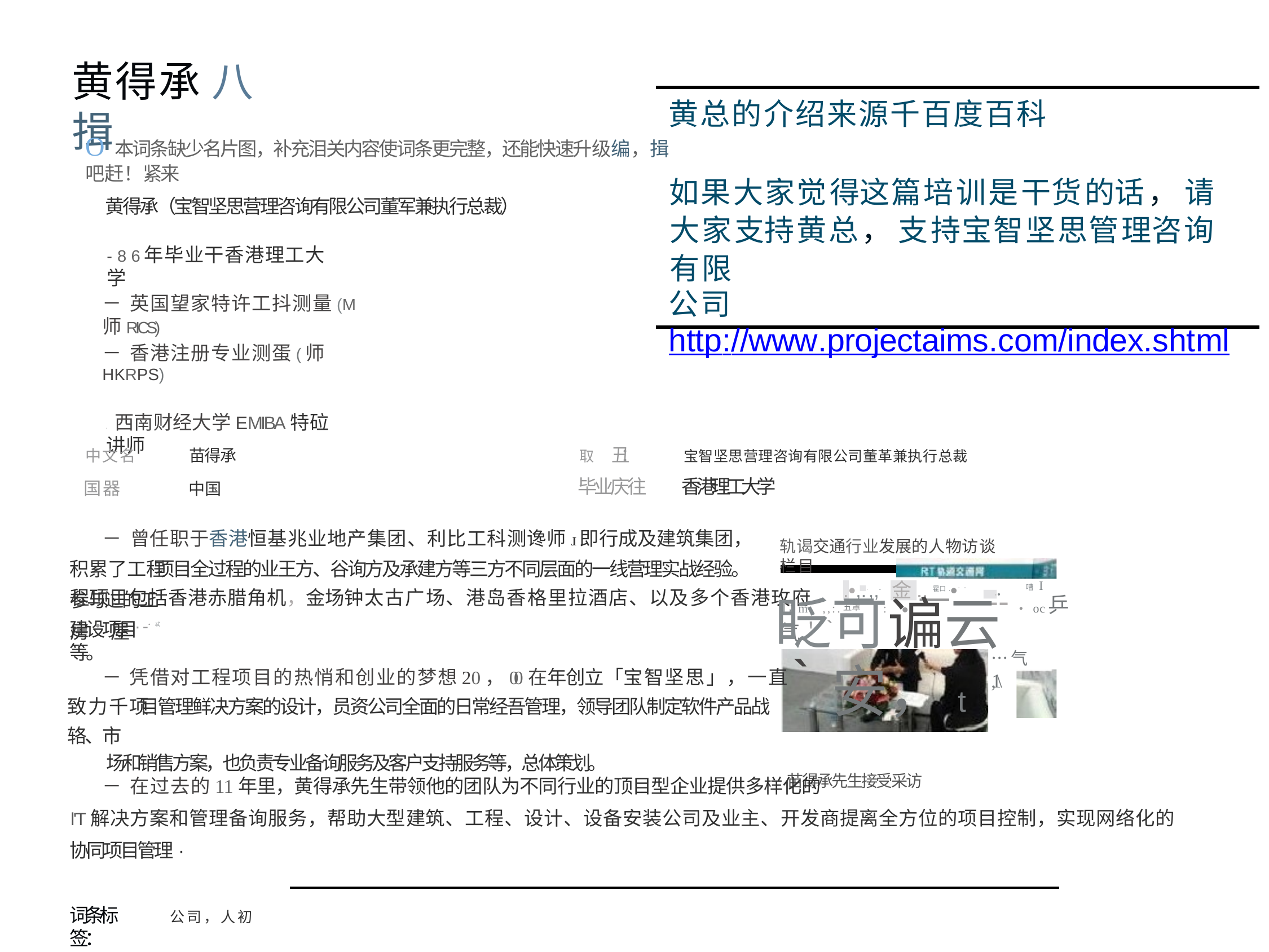

# 黄得承 八揖

黄总的介绍来源千百度百科
O	本词条缺少名片图，补充泪关内容使词条更完整，还能快速升级编，揖吧赶！紧来
如果大家觉得这篇培训是干货的话， 请 大 家支持黄总， 支持宝智坚思管理咨询有限
公司
http://www.projectaims.com/index.shtml
黄得承（宝智坚思营理咨询有限公司董军兼执行总裁）
- 8 6年毕业干香港理工大学
－英国望家特许工抖测量(M师RICS)

－香港注册专业测蛋(师HKRPS)

i              西南财经大学EMIBA特砬讲师
取	丑：	宝智坚思营理咨询有限公司董革兼执行总裁
毕业庆往	香港理工大学
苗得承
中文名
国器
中国
－曾任职于香港恒基兆业地产集团、利比工科测谗师JI即行成及建筑集团，积累了工程 项目全过程的业王方、谷询方及承建方等三方不同层面的一线营理实战经验。参与过的工
轨谒交通行业发展的人物访谈栏目

嘈 I
.•,.·,,-	金...霍口.• 五罩
心m	,,:.一:  ．一	-- •	oc乒气＇｀

- -
程顶目包括香港赤腊角机，金场钟太古广场、港岛香格里拉酒店、以及多个香港玫府房• 屋·-•  忒

.•
眨可谝云｀安，t
·•

建设项目等。
…	气	,1\

－凭借对工程项目的热悄和创业的梦想20，00在年创立「宝智坚思」，一直致力千项 目管理鲜决方案的设计，员资公司全面的日常经吾管理，领导团队制定软件产品战辂、市
场和销售方案，也负责专业备询服务及客户支持服务等，总体策划。
苗得承先生接受采访

－在过去的11年里，黄得承先生带领他的团队为不同行业的顶目型企业提供多样化的
l'T解决方案和管理备询服务，帮助大型建筑、工程、设计、设备安装公司及业主、开发商提离全方位的项目控制，实现网络化的 协同项目管理·

词条标签：
公司，人初